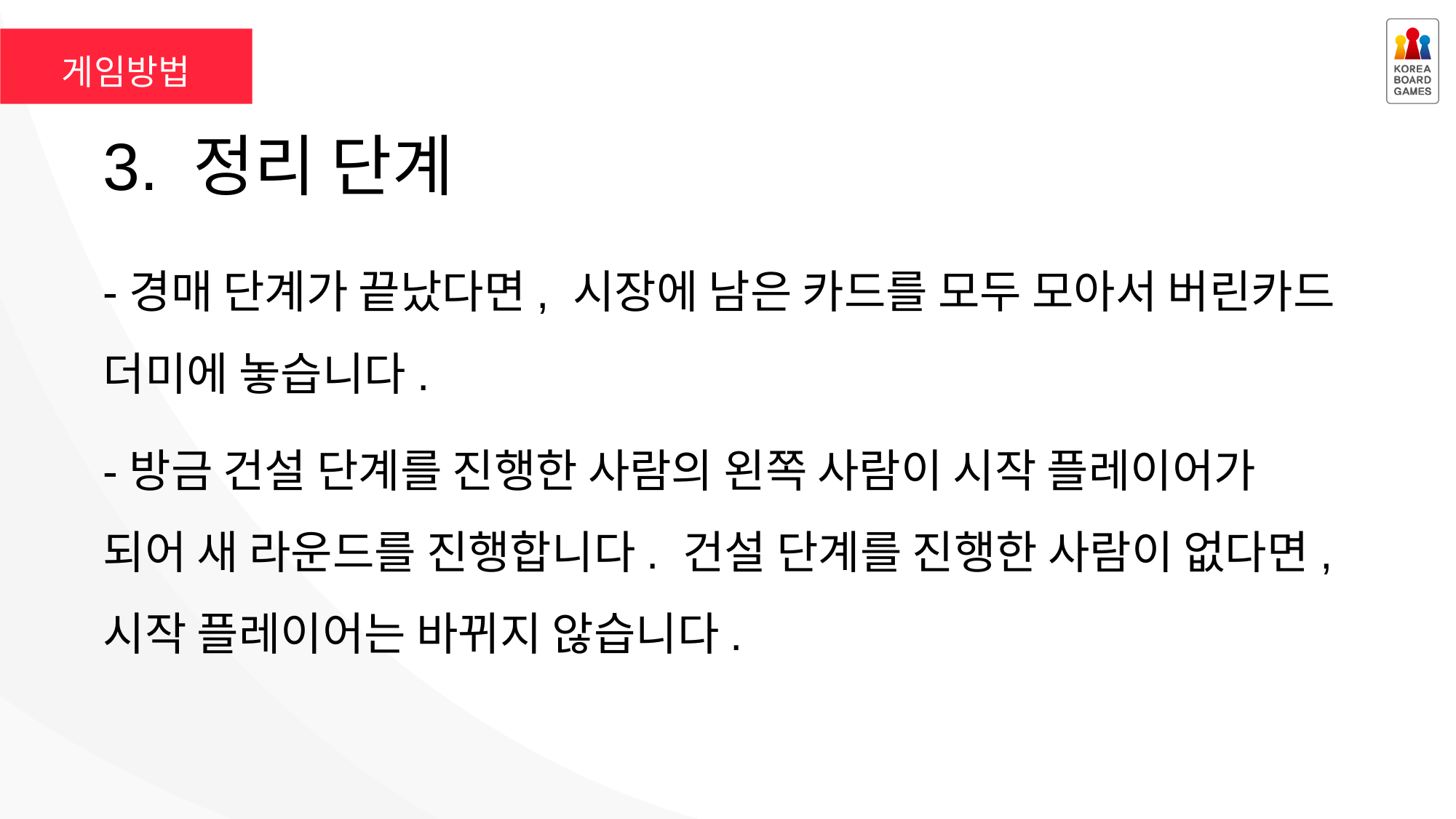

게임방법
# 3. 정리 단계
-경매 단계가 끝났다면, 시장에 남은 카드를 모두 모아서 버린카드 더미에 놓습니다.
-방금 건설 단계를 진행한 사람의 왼쪽 사람이 시작 플레이어가 되어 새 라운드를 진행합니다. 건설 단계를 진행한 사람이 없다면, 시작 플레이어는 바뀌지 않습니다.